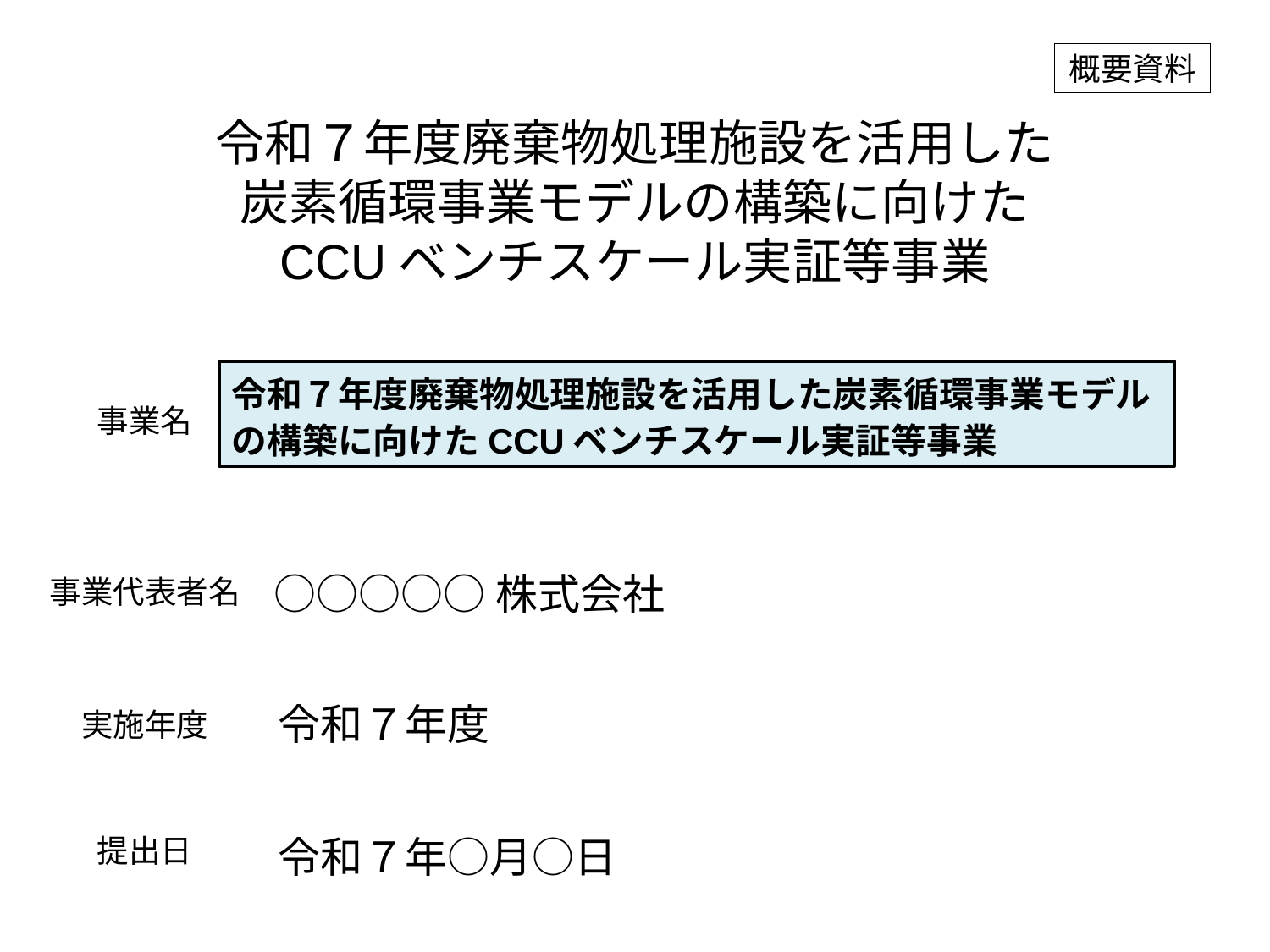

概要資料
# 令和７年度廃棄物処理施設を活用した 炭素循環事業モデルの構築に向けた CCUベンチスケール実証等事業
令和７年度廃棄物処理施設を活用した炭素循環事業モデルの構築に向けたCCUベンチスケール実証等事業
事業名
○○○○○株式会社
事業代表者名
令和７年度
実施年度

提出日
令和７年○月○日